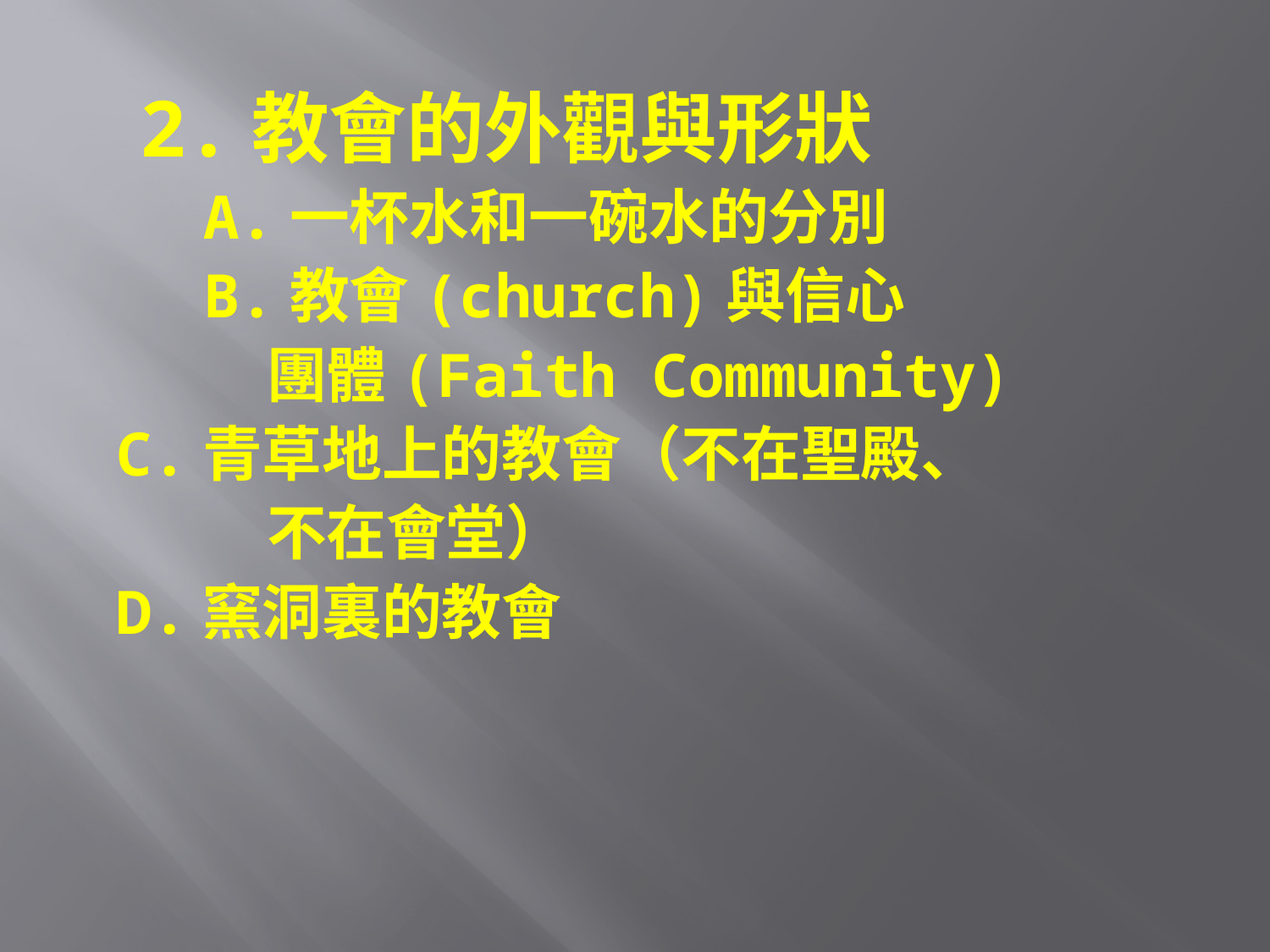

2.教會的外觀與形狀
A.一杯水和一碗水的分別
B.教會(church)與信心
團體(Faith Community)
C.青草地上的教會（不在聖殿、
不在會堂）
D.窯洞裏的教會